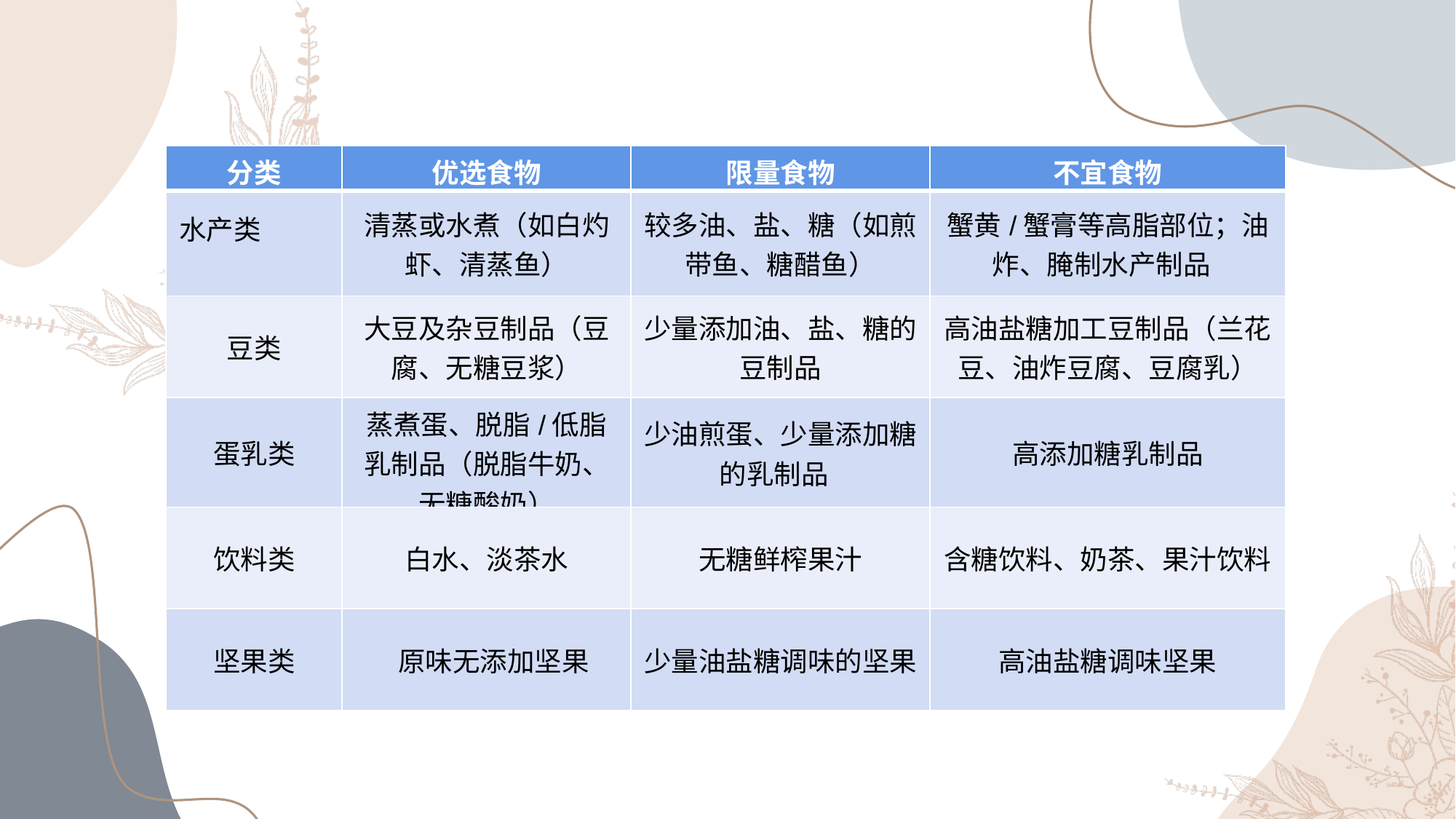

| 分类 | 优选食物 | 限量食物 | 不宜食物 |
| --- | --- | --- | --- |
| 水产类 | 清蒸或水煮（如白灼虾、清蒸鱼） | 较多油、盐、糖（如煎带鱼、糖醋鱼） | 蟹黄/蟹膏等高脂部位；油炸、腌制水产制品 |
| 豆类 | 大豆及杂豆制品（豆腐、无糖豆浆） | 少量添加油、盐、糖的豆制品 | 高油盐糖加工豆制品（兰花豆、油炸豆腐、豆腐乳） |
| 蛋乳类 | 蒸煮蛋、脱脂/低脂乳制品（脱脂牛奶、无糖酸奶） | 少油煎蛋、少量添加糖的乳制品 | 高添加糖乳制品 |
| 饮料类 | 白水、淡茶水 | 无糖鲜榨果汁 | 含糖饮料、奶茶、果汁饮料 |
| 坚果类 | 原味无添加坚果 | 少量油盐糖调味的坚果 | 高油盐糖调味坚果 |

90%